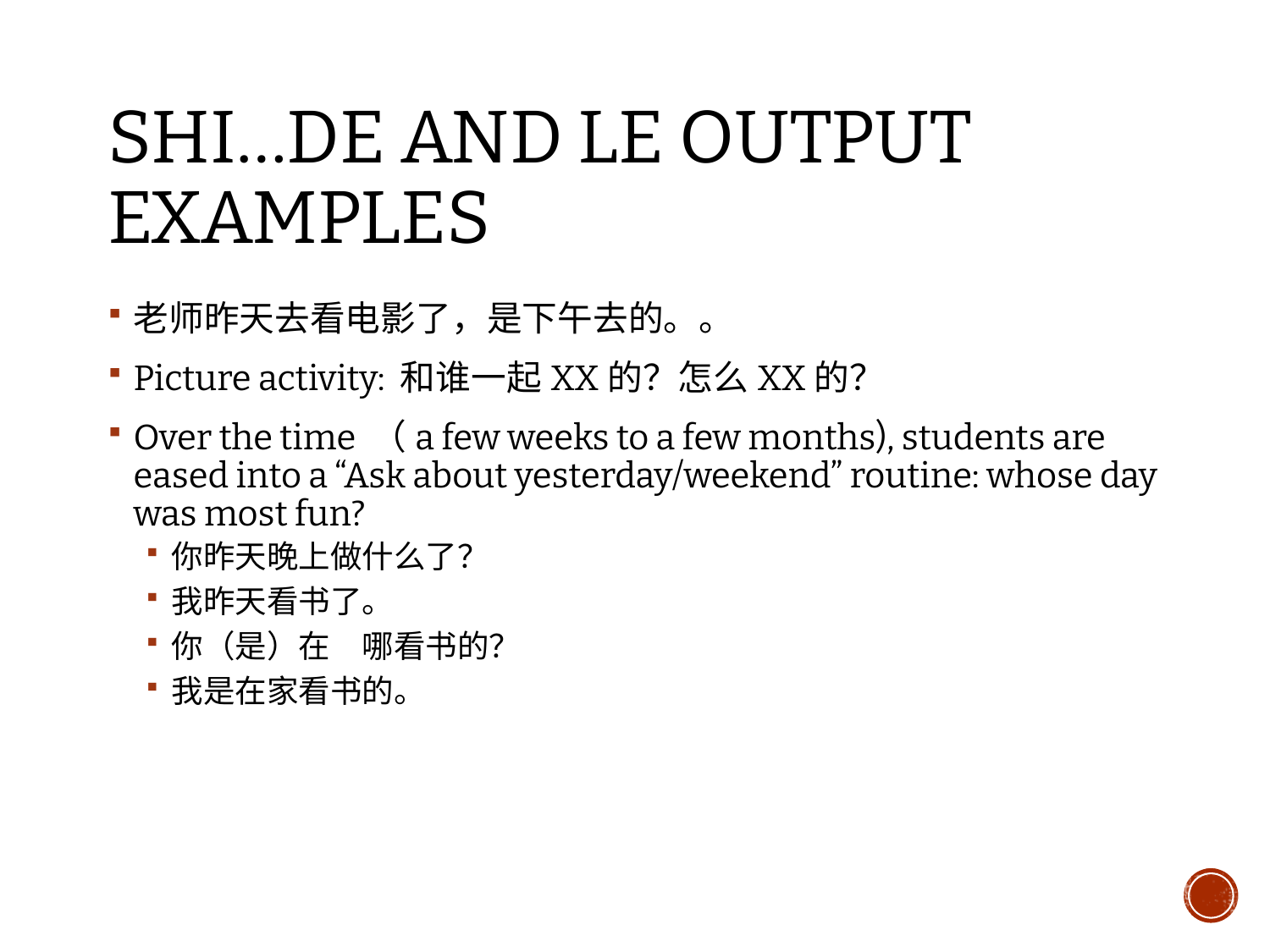

# SHI…DE and LE output examples
老师昨天去看电影了，是下午去的。。
Picture activity: 和谁一起XX的？怎么XX的？
Over the time （a few weeks to a few months), students are eased into a “Ask about yesterday/weekend” routine: whose day was most fun?
你昨天晚上做什么了？
我昨天看书了。
你（是）在　哪看书的？
我是在家看书的。